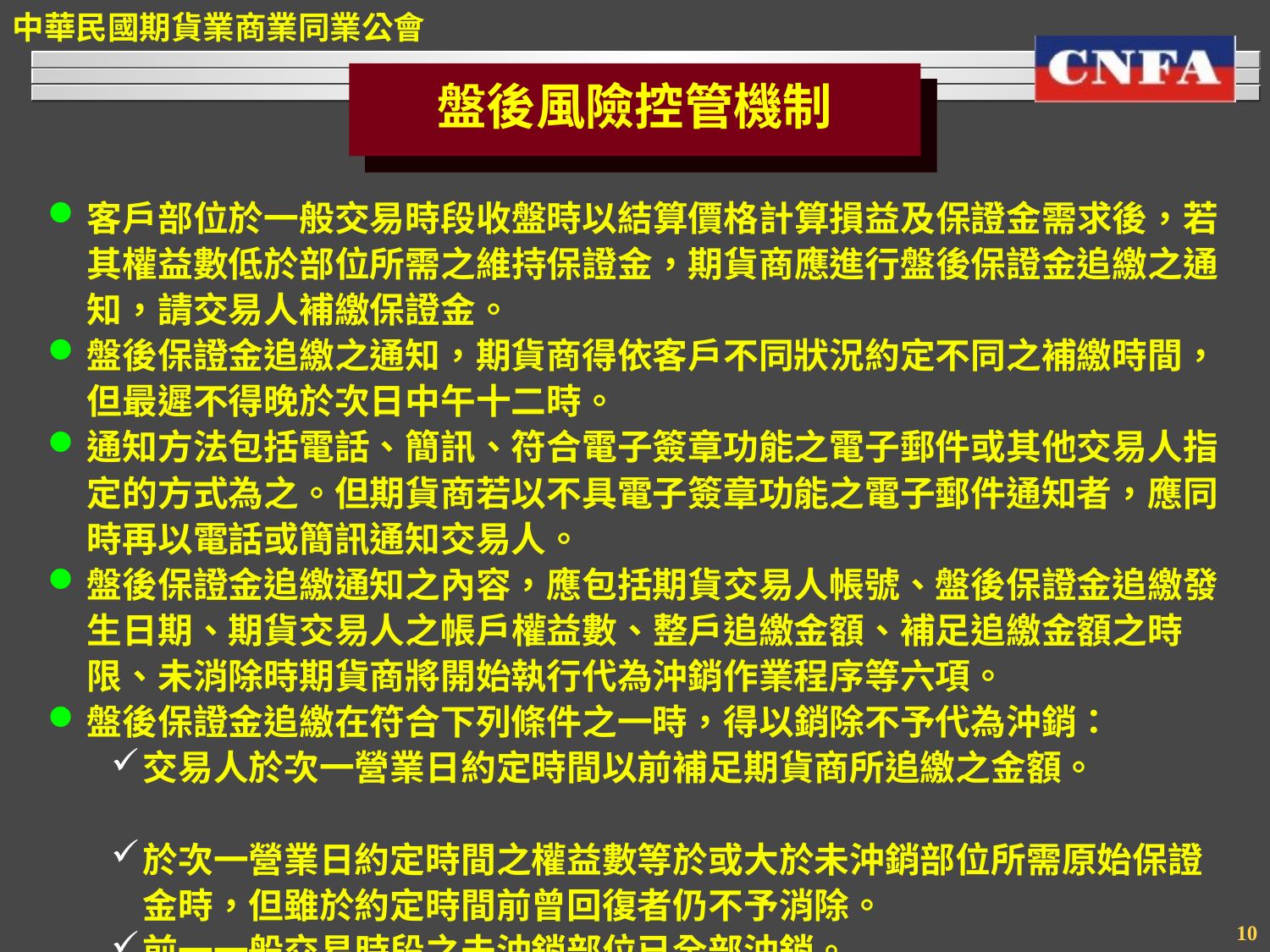

盤後風險控管機制
客戶部位於一般交易時段收盤時以結算價格計算損益及保證金需求後，若其權益數低於部位所需之維持保證金，期貨商應進行盤後保證金追繳之通知，請交易人補繳保證金。
盤後保證金追繳之通知，期貨商得依客戶不同狀況約定不同之補繳時間，但最遲不得晚於次日中午十二時。
通知方法包括電話、簡訊、符合電子簽章功能之電子郵件或其他交易人指定的方式為之。但期貨商若以不具電子簽章功能之電子郵件通知者，應同時再以電話或簡訊通知交易人。
盤後保證金追繳通知之內容，應包括期貨交易人帳號、盤後保證金追繳發生日期、期貨交易人之帳戶權益數、整戶追繳金額、補足追繳金額之時限、未消除時期貨商將開始執行代為沖銷作業程序等六項。
盤後保證金追繳在符合下列條件之一時，得以銷除不予代為沖銷：
交易人於次一營業日約定時間以前補足期貨商所追繳之金額。
於次一營業日約定時間之權益數等於或大於未沖銷部位所需原始保證金時，但雖於約定時間前曾回復者仍不予消除。
前一一般交易時段之未沖銷部位已全部沖銷。